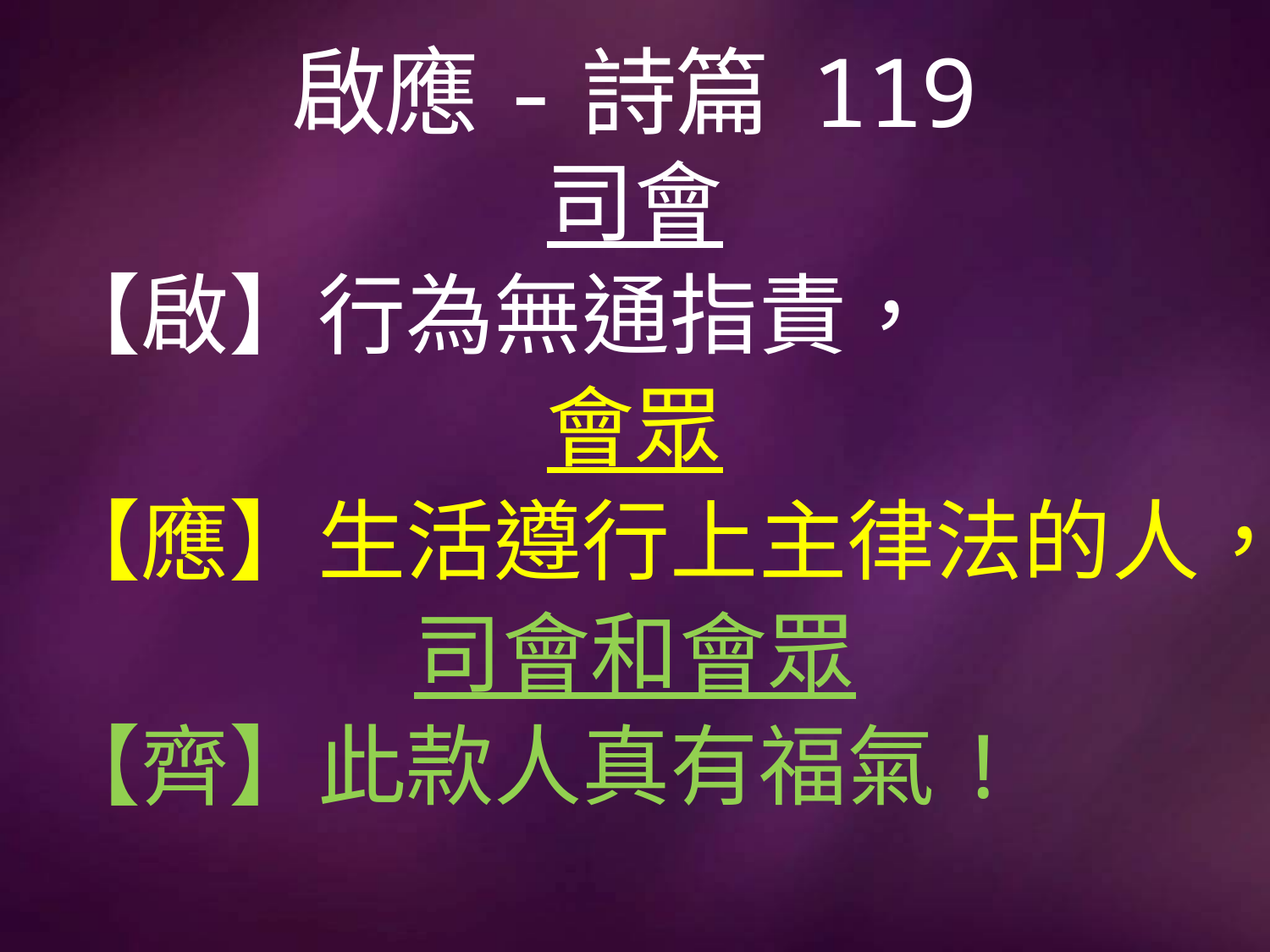

# 啟應-詩篇 119
司會
【啟】行為無通指責，
會眾
【應】生活遵行上主律法的人，
司會和會眾
【齊】此款人真有福氣!